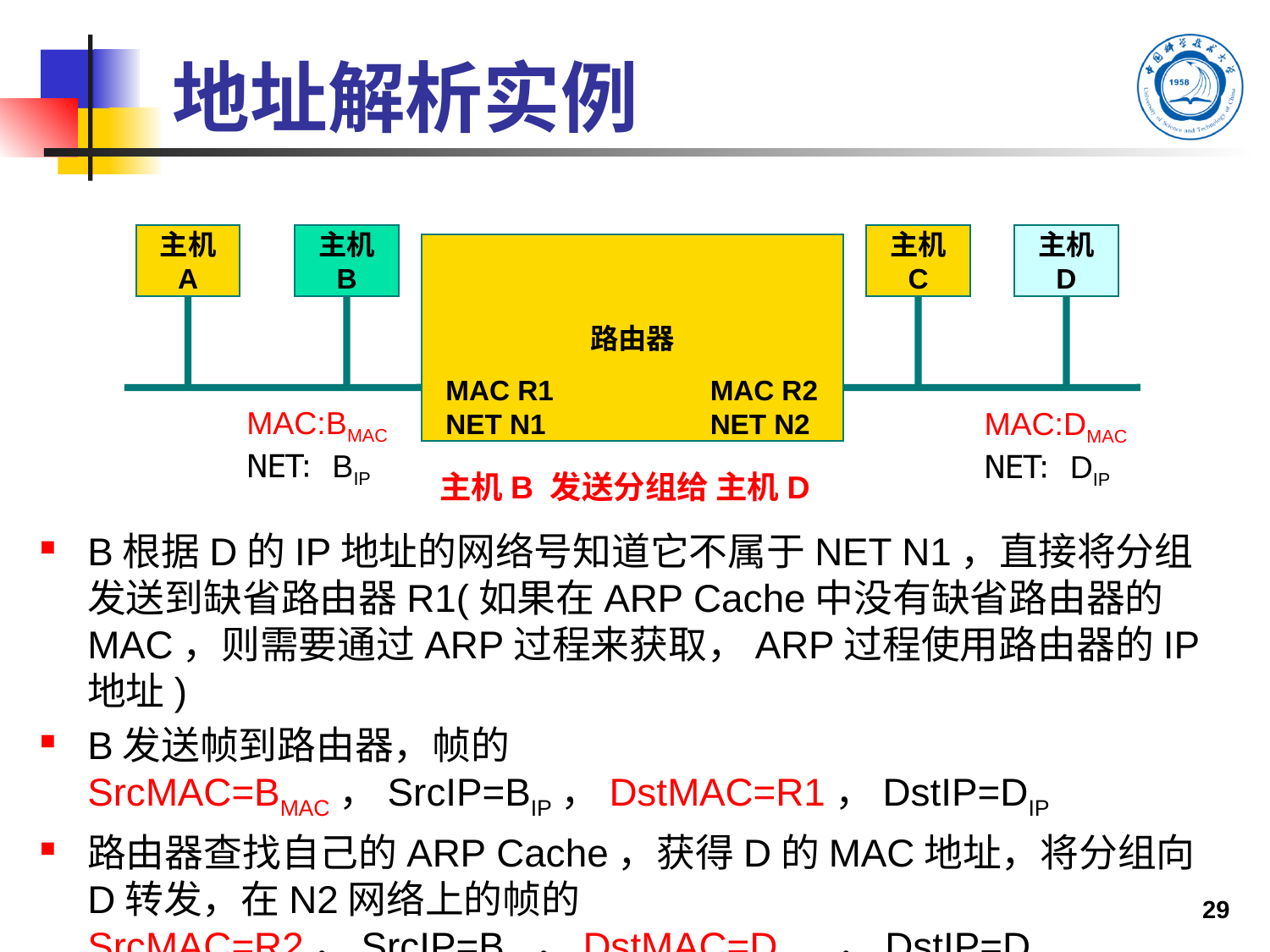

# 地址解析实例
主机
A
主机
B
主机
C
主机
D
路由器

MAC R1
NET N1
MAC R2
NET N2
主机B 发送分组给 主机D
MAC:BMAC
NET:  BIP
MAC:DMAC
NET:  DIP
B根据D的IP地址的网络号知道它不属于NET N1，直接将分组发送到缺省路由器R1(如果在ARP Cache中没有缺省路由器的MAC，则需要通过ARP过程来获取，ARP过程使用路由器的IP地址)
B发送帧到路由器，帧的SrcMAC=BMAC，SrcIP=BIP，DstMAC=R1，DstIP=DIP
路由器查找自己的ARP Cache，获得D的MAC地址，将分组向D转发，在N2网络上的帧的SrcMAC=R2，SrcIP=BIP，DstMAC=DMAC，DstIP=DIP
29